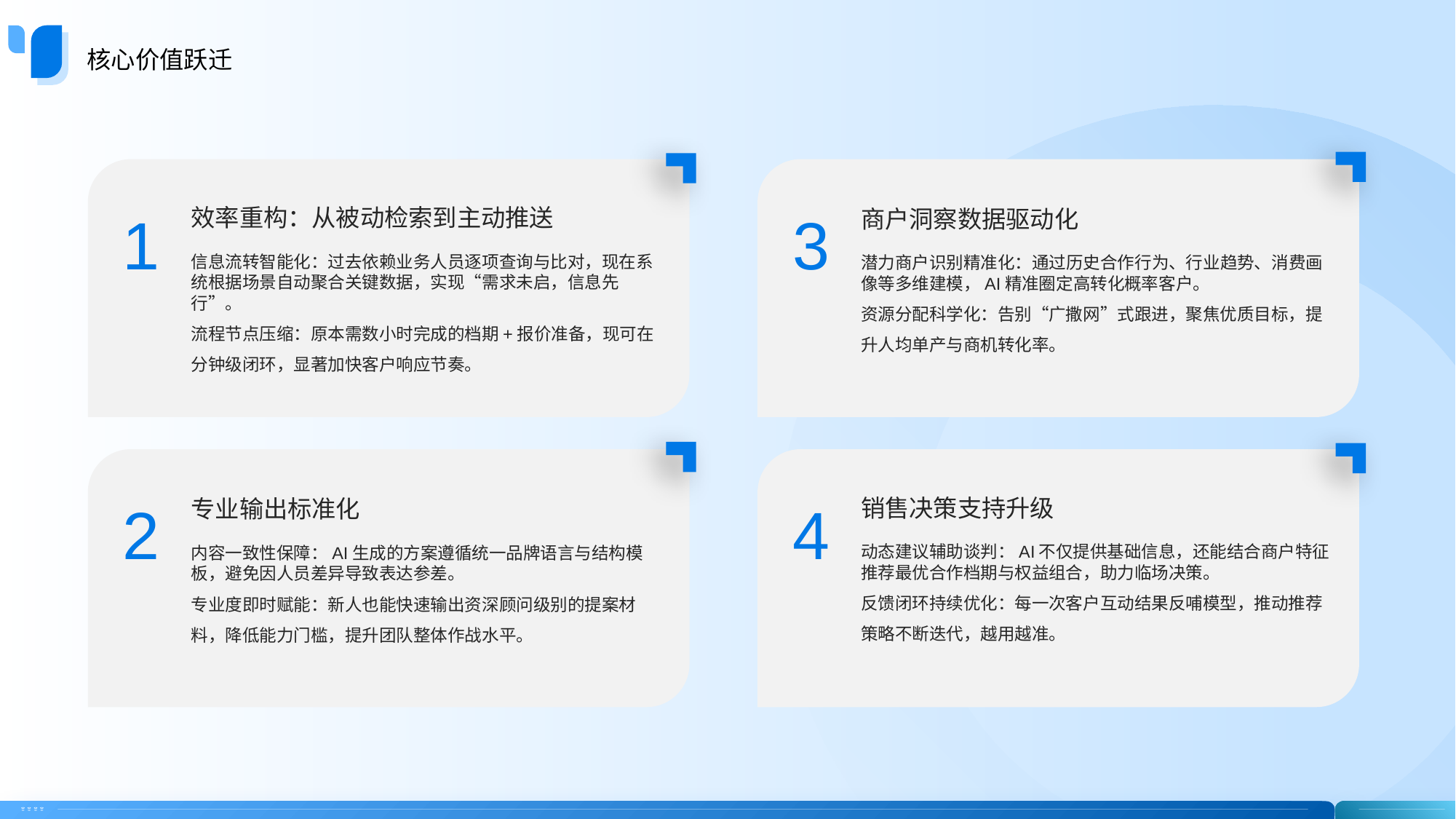

核心价值跃迁

效率重构：从被动检索到主动推送
商户洞察数据驱动化
1
3
信息流转智能化：过去依赖业务人员逐项查询与比对，现在系统根据场景自动聚合关键数据，实现“需求未启，信息先行”。
流程节点压缩：原本需数小时完成的档期+报价准备，现可在分钟级闭环，显著加快客户响应节奏。
潜力商户识别精准化：通过历史合作行为、行业趋势、消费画像等多维建模，AI精准圈定高转化概率客户。
资源分配科学化：告别“广撒网”式跟进，聚焦优质目标，提升人均单产与商机转化率。

销售决策支持升级
专业输出标准化
2
4
动态建议辅助谈判：AI不仅提供基础信息，还能结合商户特征推荐最优合作档期与权益组合，助力临场决策。
反馈闭环持续优化：每一次客户互动结果反哺模型，推动推荐策略不断迭代，越用越准。
内容一致性保障：AI生成的方案遵循统一品牌语言与结构模板，避免因人员差异导致表达参差。
专业度即时赋能：新人也能快速输出资深顾问级别的提案材料，降低能力门槛，提升团队整体作战水平。